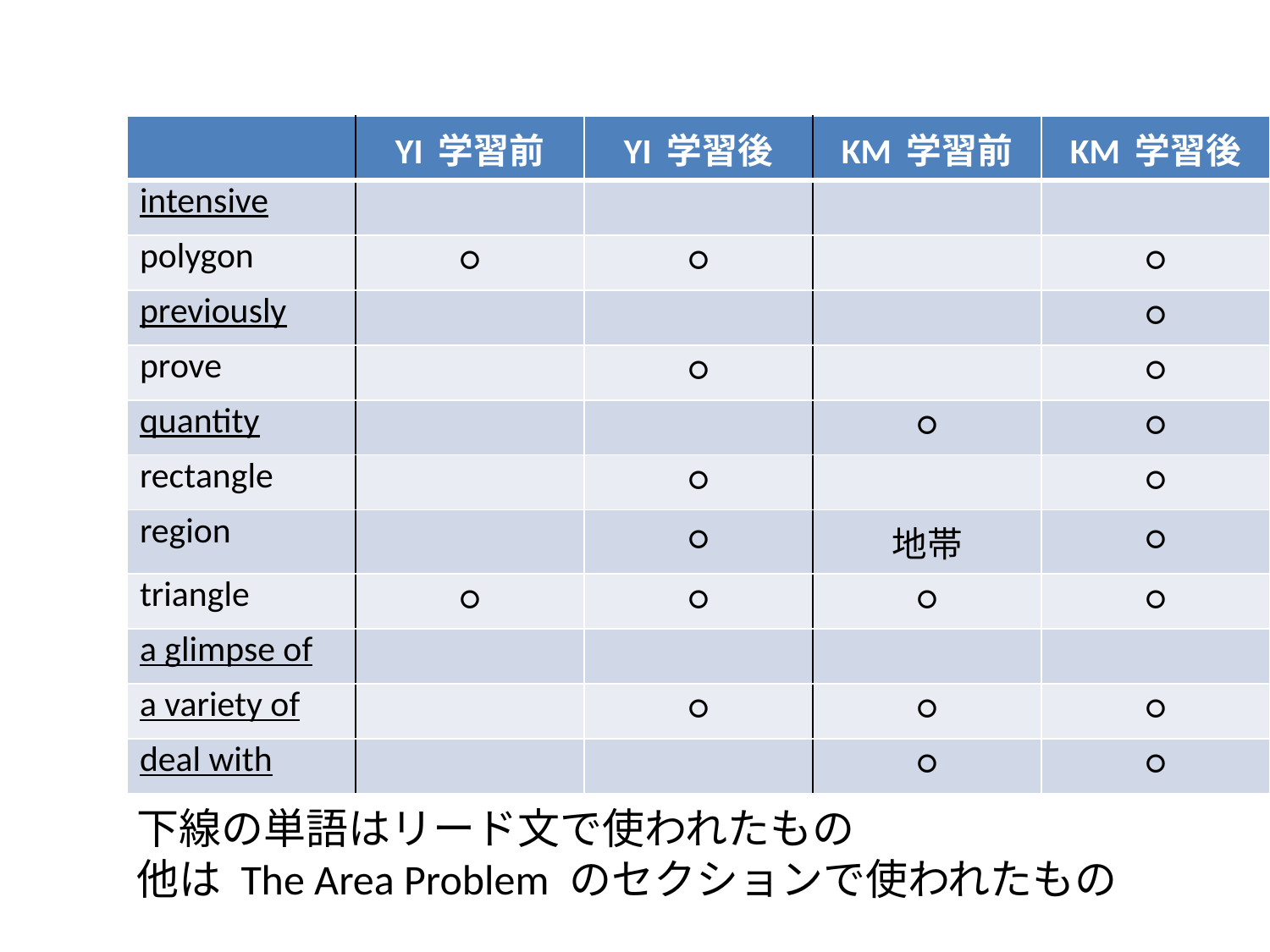

|  | YI 学習前 | YI 学習後 | KM 学習前 | KM 学習後 |
| --- | --- | --- | --- | --- |
| intensive |  |  |  |  |
| polygon | ○ | ○ |  | ○ |
| previously |  |  |  | ○ |
| prove |  | ○ |  | ○ |
| quantity |  |  | ○ | ○ |
| rectangle |  | ○ |  | ○ |
| region |  | ○ | 地帯 | ○ |
| triangle | ○ | ○ | ○ | ○ |
| a glimpse of |  |  |  |  |
| a variety of |  | ○ | ○ | ○ |
| deal with |  |  | ○ | ○ |
下線の単語はリード文で使われたもの
他は The Area Problem のセクションで使われたもの